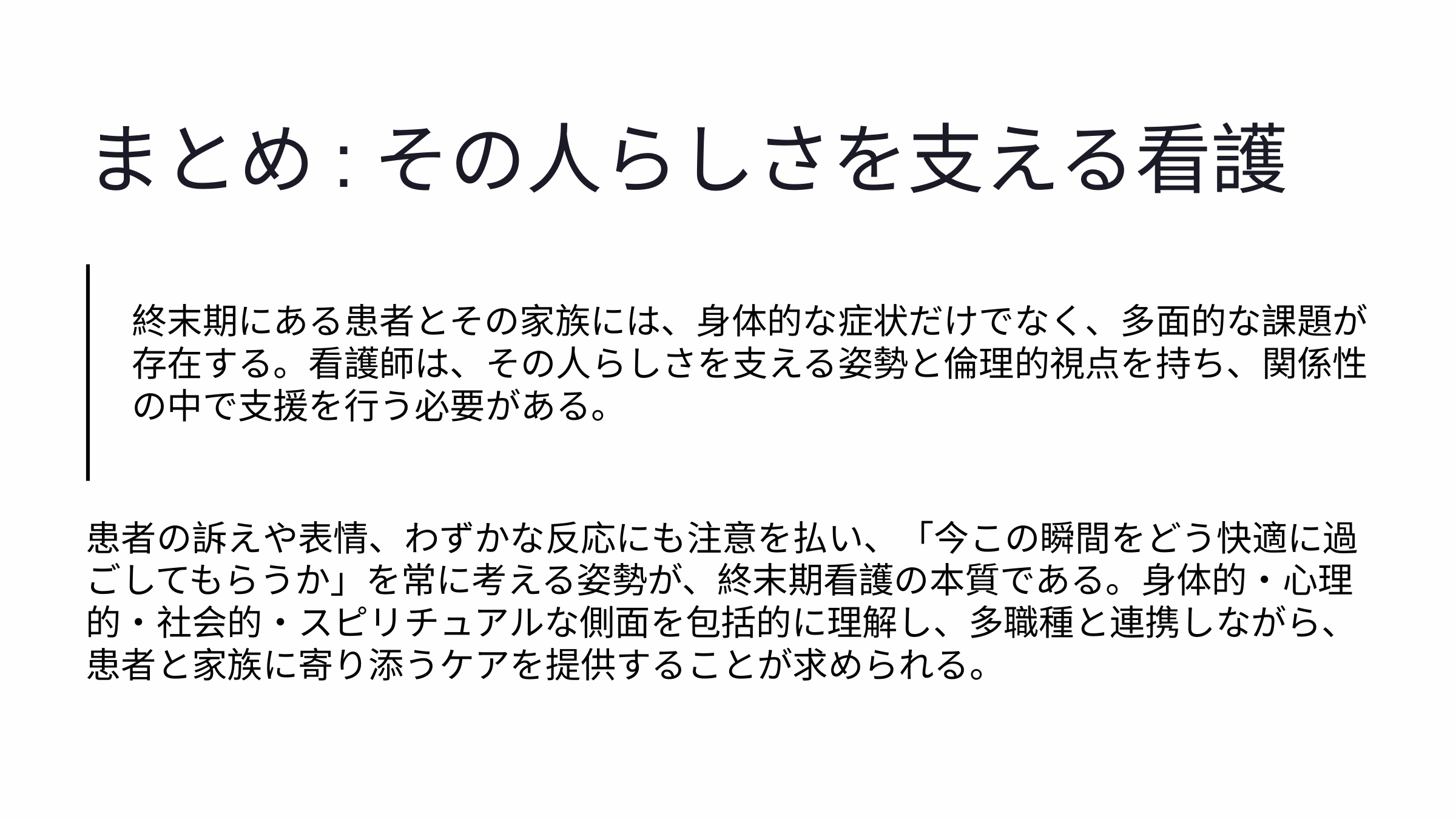

まとめ:その人らしさを支える看護

終末期にある患者とその家族には、身体的な症状だけでなく、多面的な課題が存在する。看護師は、その人らしさを支える姿勢と倫理的視点を持ち、関係性の中で支援を行う必要がある。
患者の訴えや表情、わずかな反応にも注意を払い、「今この瞬間をどう快適に過ごしてもらうか」を常に考える姿勢が、終末期看護の本質である。身体的・心理的・社会的・スピリチュアルな側面を包括的に理解し、多職種と連携しながら、患者と家族に寄り添うケアを提供することが求められる。